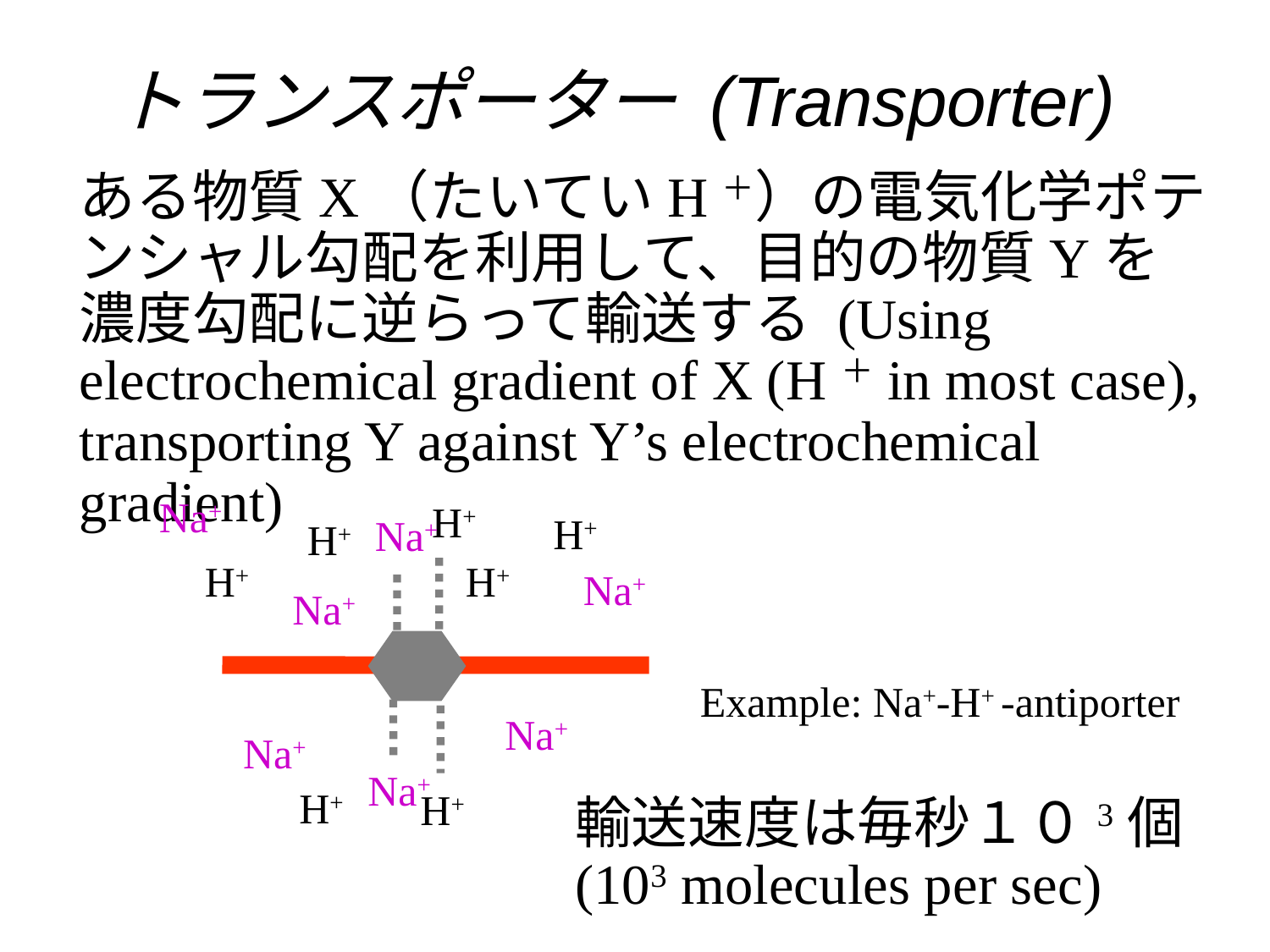

# トランスポーター (Transporter)
ある物質X（たいていH＋）の電気化学ポテンシャル勾配を利用して、目的の物質Yを濃度勾配に逆らって輸送する (Using electrochemical gradient of X (H＋in most case), transporting Y against Y’s electrochemical gradient)
Na+
H+

Na+
H+
Na+

H+
H+
H+
H+
Na+
Na+

Example: Na+-H+ -antiporter
Na+
Na+
H+
輸送速度は毎秒１０3個
(103 molecules per sec)